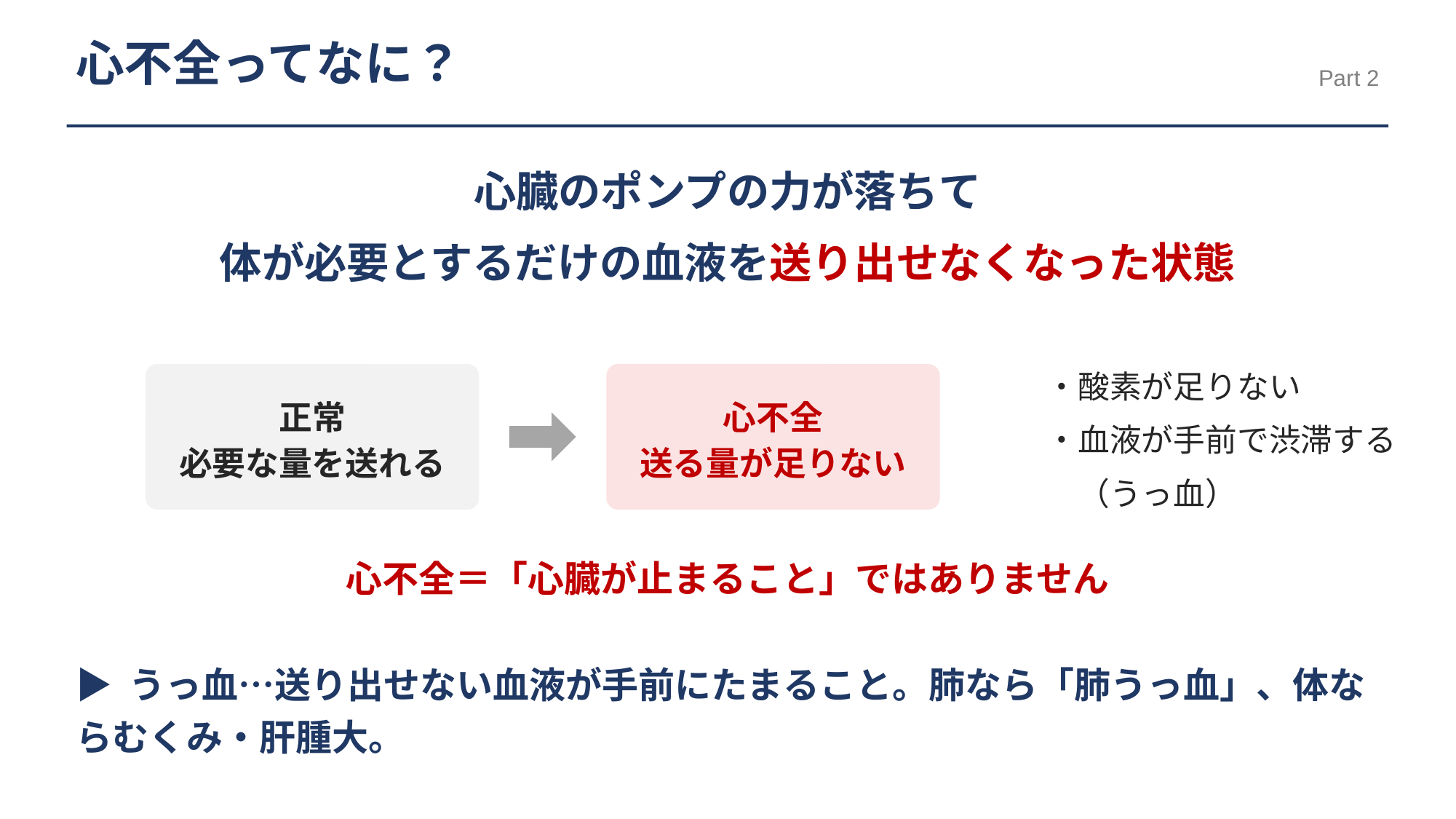

心不全ってなに？
Part 2

心臓のポンプの力が落ちて
体が必要とするだけの血液を送り出せなくなった状態
正常
必要な量を送れる
心不全
送る量が足りない
・酸素が足りない
・血液が手前で渋滞する
　（うっ血）

心不全＝「心臓が止まること」ではありません
▶ うっ血…送り出せない血液が手前にたまること。肺なら「肺うっ血」、体ならむくみ・肝腫大。